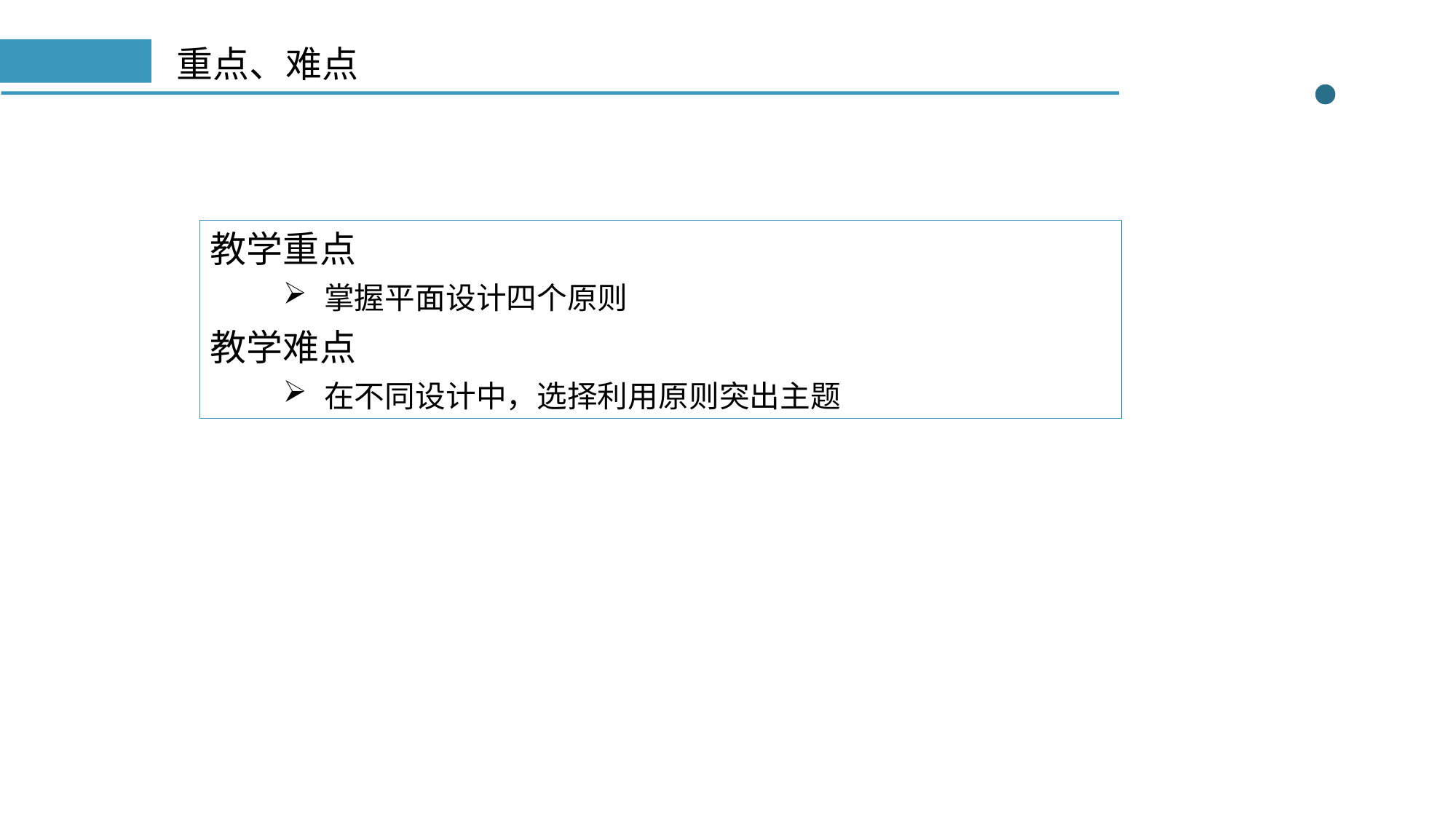

# 重点、难点
教学重点
掌握平面设计四个原则
教学难点
在不同设计中，选择利用原则突出主题